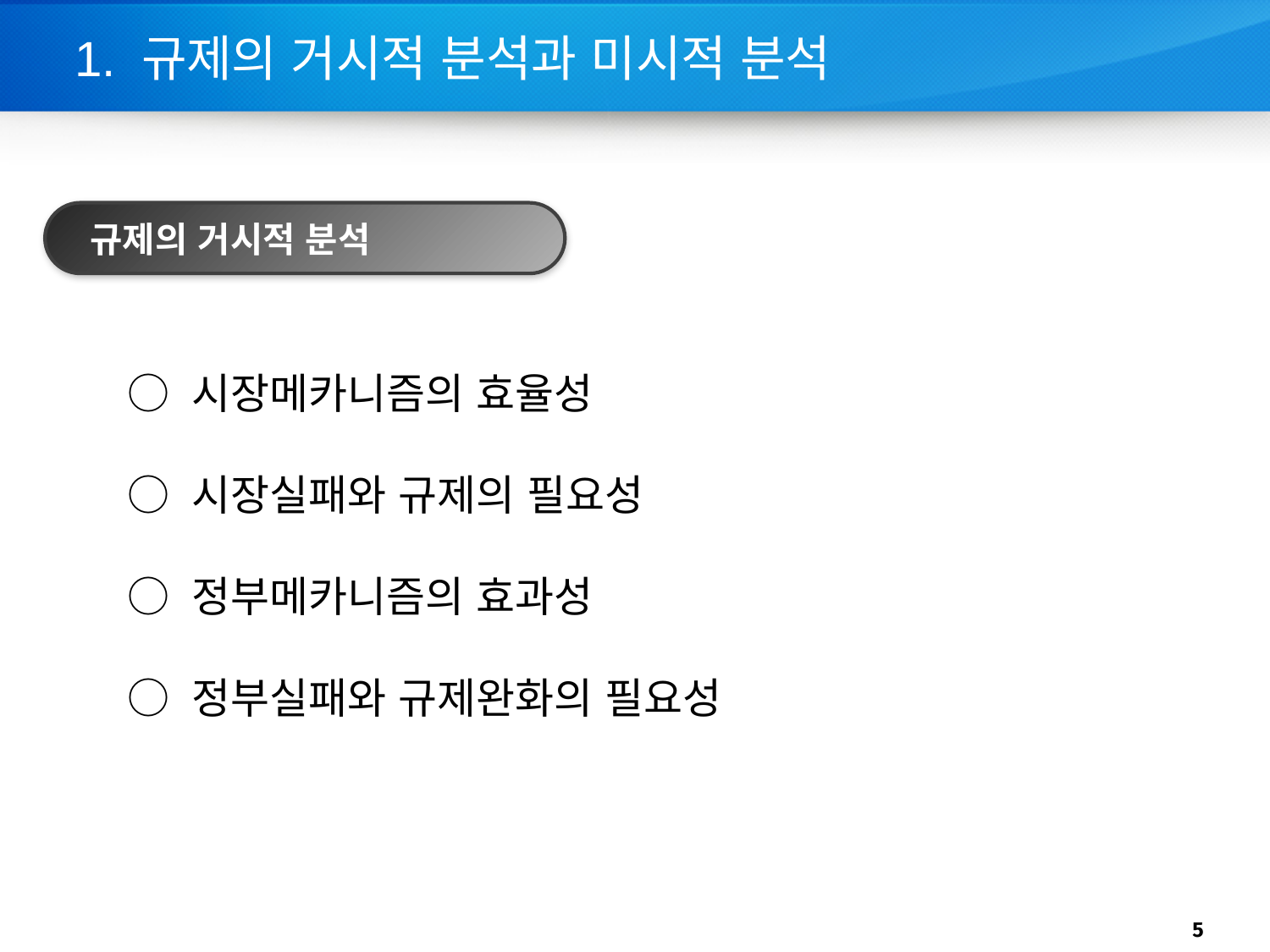

# 1. 규제의 거시적 분석과 미시적 분석
규제의 거시적 분석
○ 시장메카니즘의 효율성

○ 시장실패와 규제의 필요성

○ 정부메카니즘의 효과성

○ 정부실패와 규제완화의 필요성